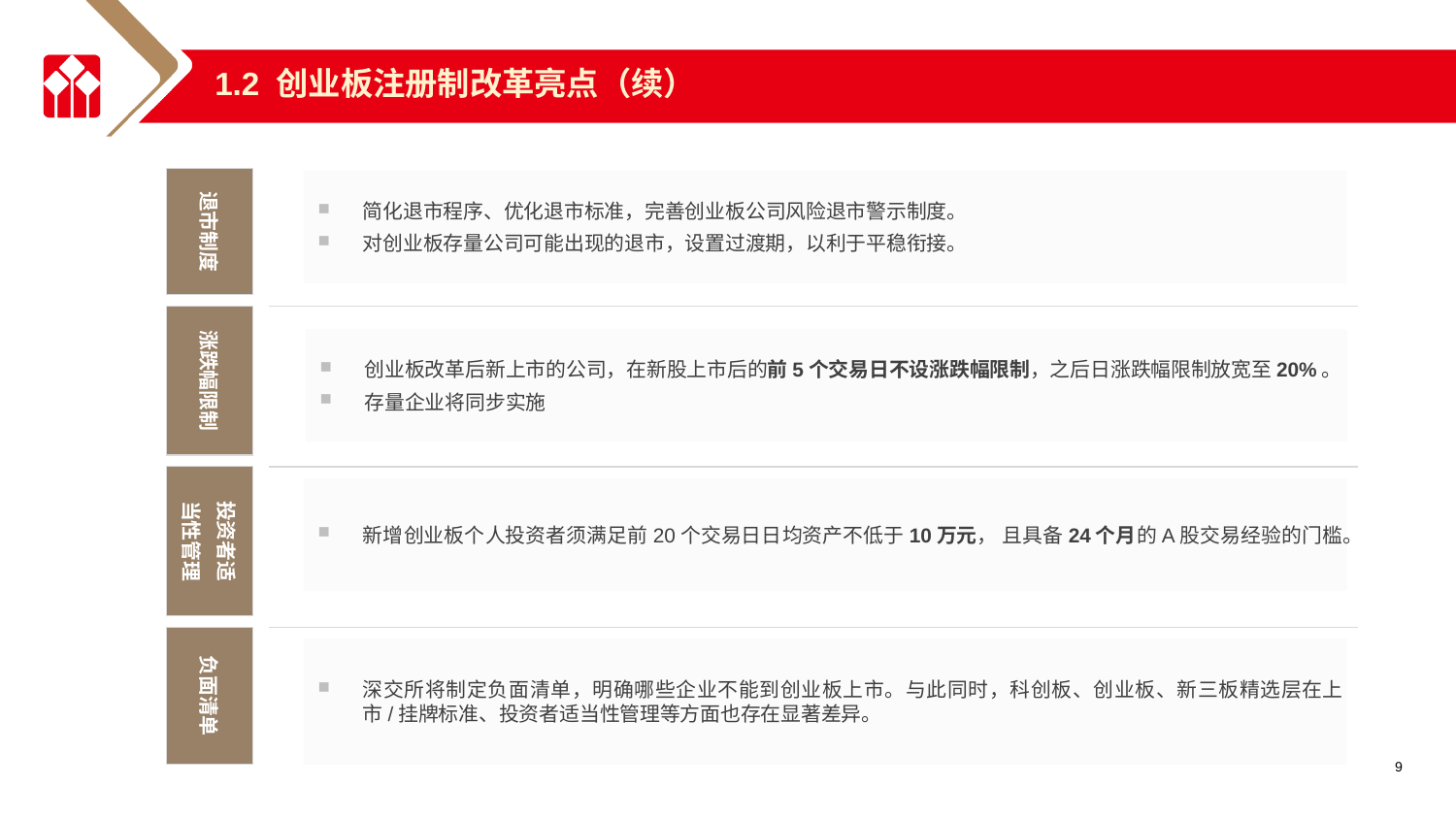

1.2 创业板注册制改革亮点（续）
退市制度
简化退市程序、优化退市标准，完善创业板公司风险退市警示制度。
对创业板存量公司可能出现的退市，设置过渡期，以利于平稳衔接。
涨跌幅限制
创业板改革后新上市的公司，在新股上市后的前5个交易日不设涨跌幅限制，之后日涨跌幅限制放宽至20%。
存量企业将同步实施
投资者适
当性管理
新增创业板个人投资者须满足前20个交易日日均资产不低于10万元， 且具备24个月的A股交易经验的门槛。
负面清单
深交所将制定负面清单，明确哪些企业不能到创业板上市。与此同时，科创板、创业板、新三板精选层在上市/挂牌标准、投资者适当性管理等方面也存在显著差异。